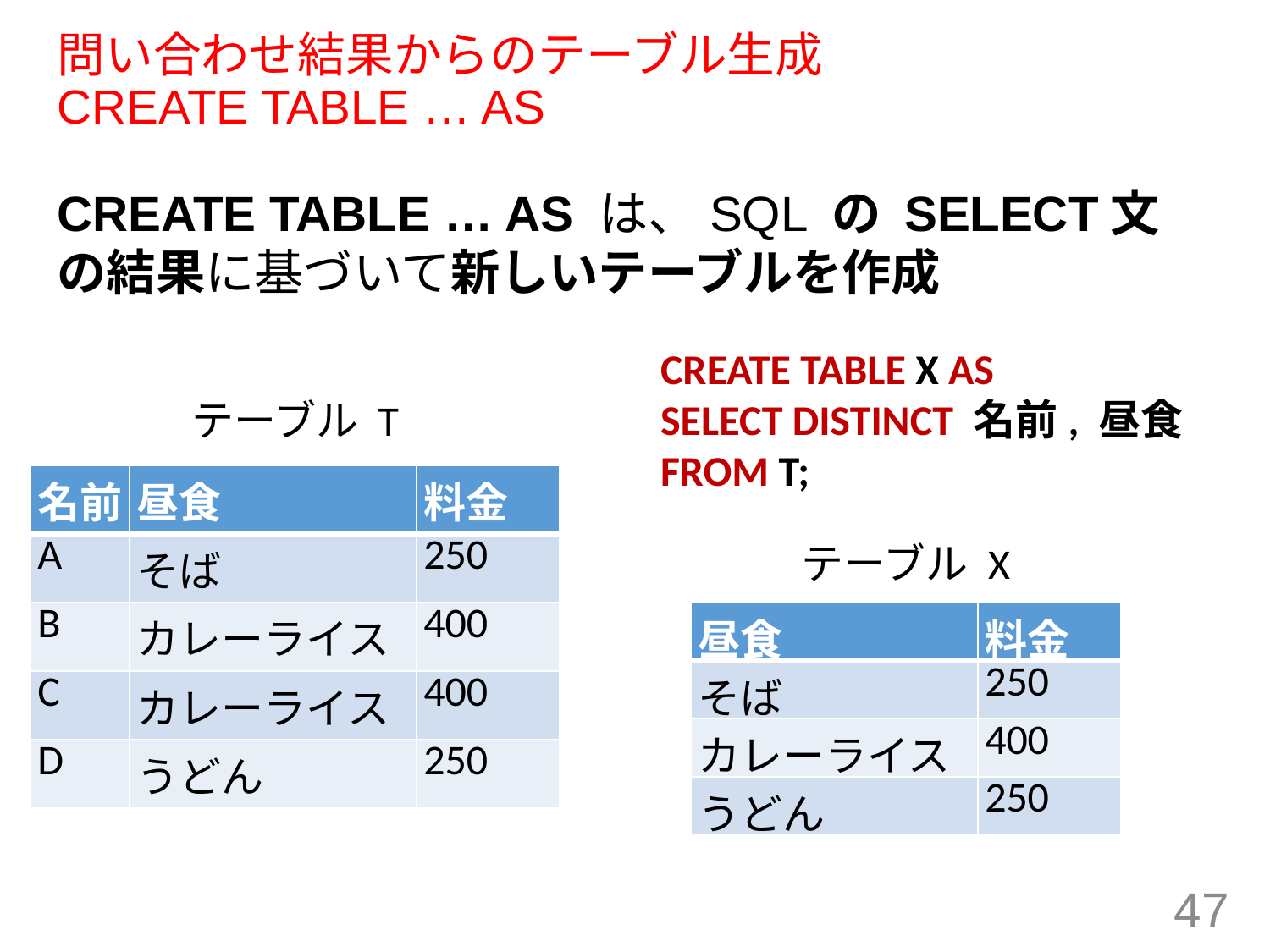

# 問い合わせ結果からのテーブル生成 CREATE TABLE … AS
CREATE TABLE … AS は、SQL の SELECT文の結果に基づいて新しいテーブルを作成
CREATE TABLE X AS
SELECT DISTINCT 名前, 昼食 FROM T;
テーブル T
| 名前 | 昼食 | 料金 |
| --- | --- | --- |
| A | そば | 250 |
| B | カレーライス | 400 |
| C | カレーライス | 400 |
| D | うどん | 250 |
テーブル X
| 昼食 | 料金 |
| --- | --- |
| そば | 250 |
| カレーライス | 400 |
| うどん | 250 |
47